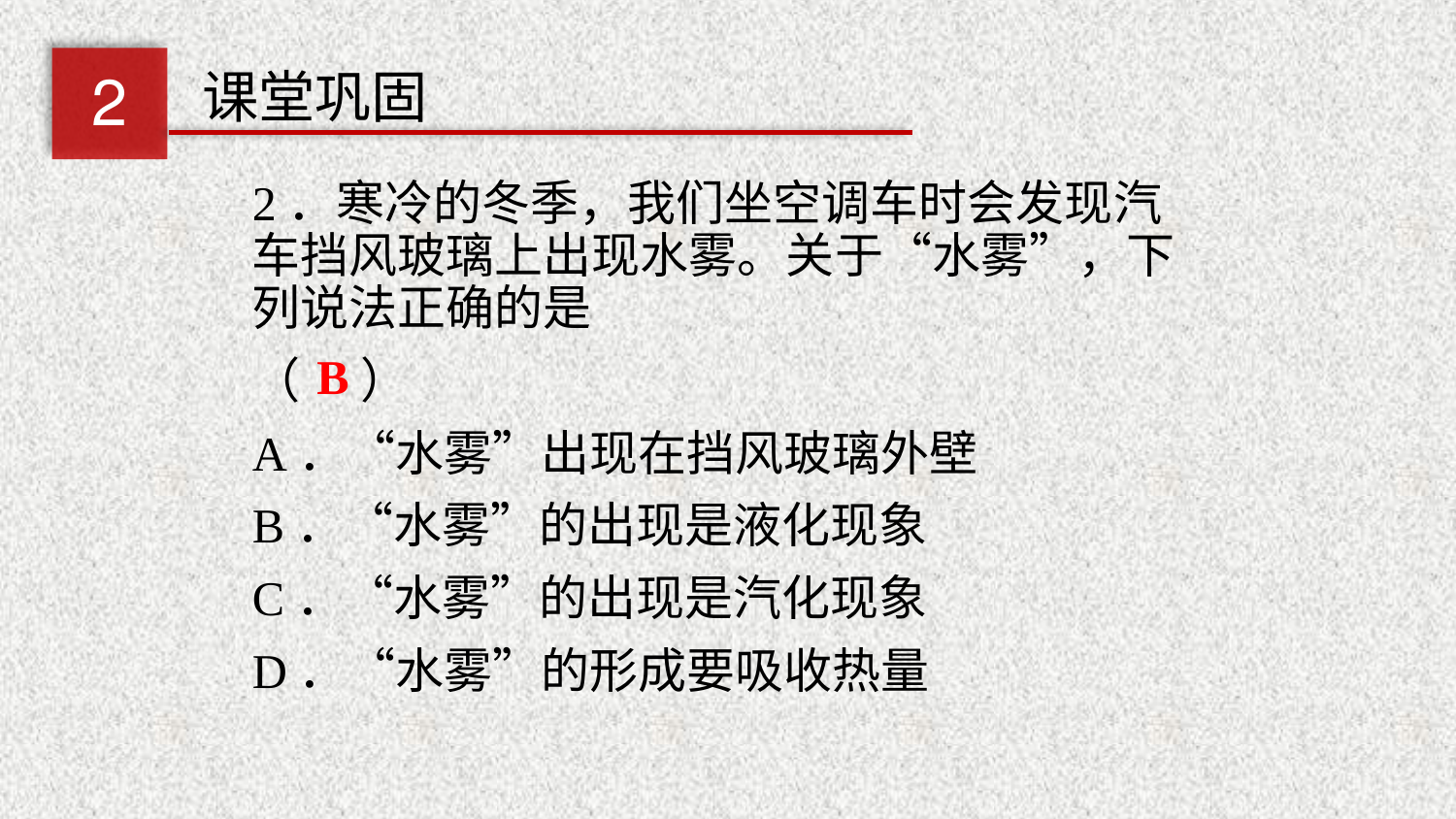

课堂巩固
2

2．寒冷的冬季，我们坐空调车时会发现汽车挡风玻璃上出现水雾。关于“水雾”，下列说法正确的是
（　 ）
A．“水雾”出现在挡风玻璃外壁
B．“水雾”的出现是液化现象
C．“水雾”的出现是汽化现象
D．“水雾”的形成要吸收热量
B